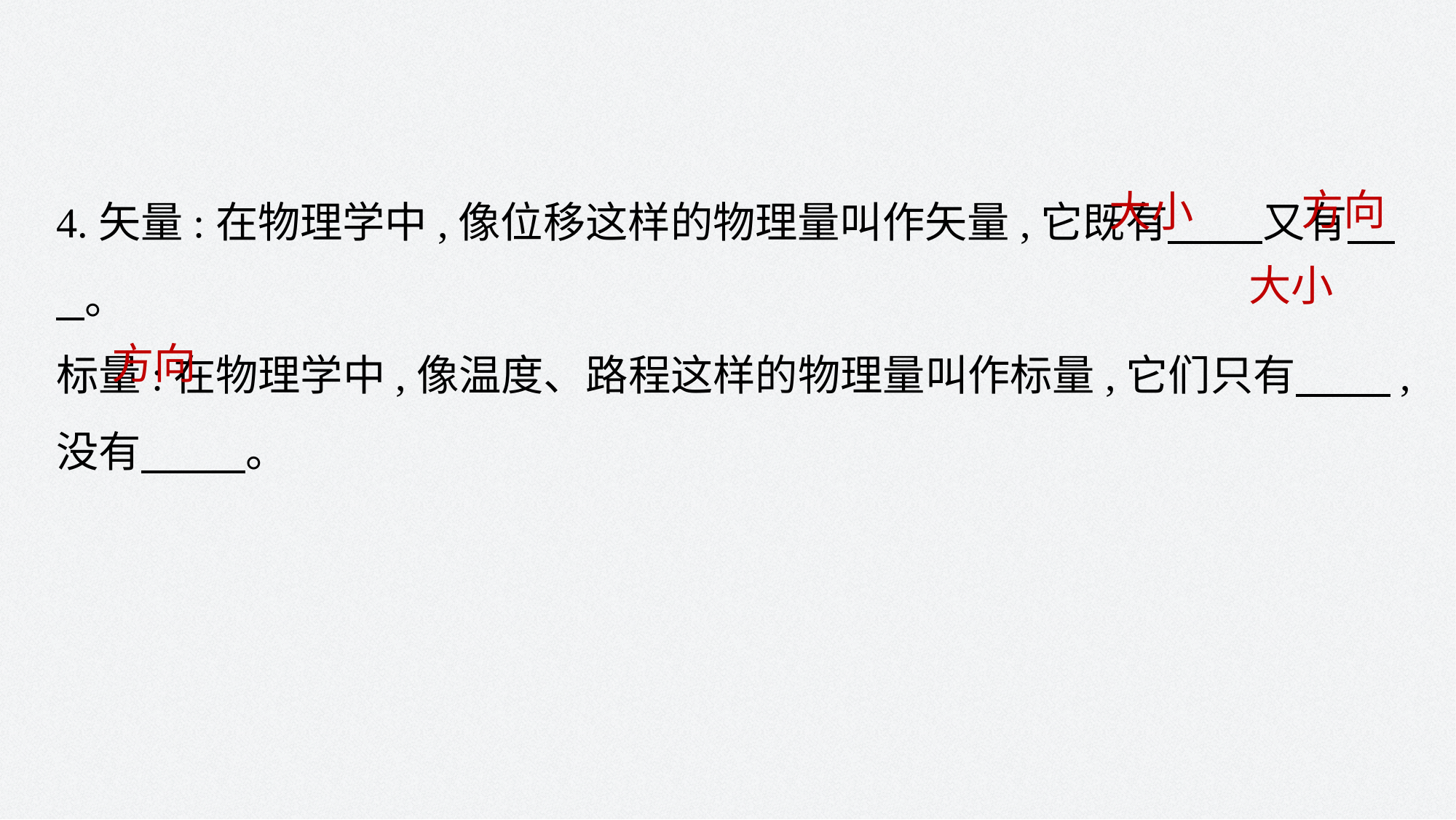

4.矢量:在物理学中,像位移这样的物理量叫作矢量,它既有          又有         。
标量:在物理学中,像温度、路程这样的物理量叫作标量,它们只有          ,没有           。
方向
大小
大小
方向